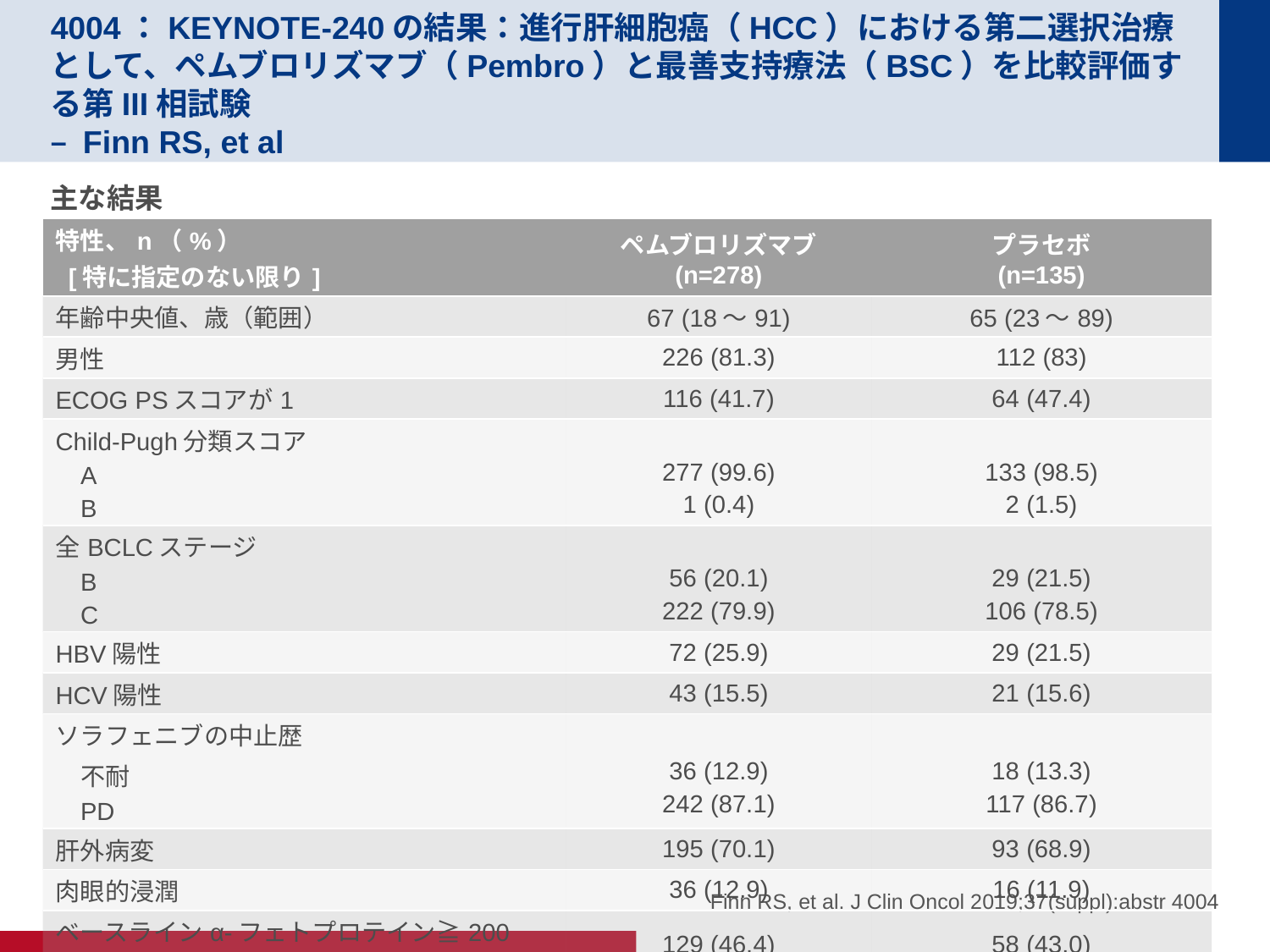

# 4004：KEYNOTE-240の結果：進行肝細胞癌（HCC）における第二選択治療として、ペムブロリズマブ（Pembro）と最善支持療法（BSC）を比較評価する第III相試験 – Finn RS, et al
主な結果

| 特性、n（%） [特に指定のない限り] | ペムブロリズマブ (n=278) | プラセボ (n=135) |
| --- | --- | --- |
| 年齢中央値、歳（範囲） | 67 (18～91) | 65 (23～89) |
| 男性 | 226 (81.3) | 112 (83) |
| ECOG PSスコアが1 | 116 (41.7) | 64 (47.4) |
| Child-Pugh分類スコア A B | 277 (99.6) 1 (0.4) | 133 (98.5) 2 (1.5) |
| 全BCLCステージ B C | 56 (20.1) 222 (79.9) | 29 (21.5) 106 (78.5) |
| HBV陽性 | 72 (25.9) | 29 (21.5) |
| HCV陽性 | 43 (15.5) | 21 (15.6) |
| ソラフェニブの中止歴 不耐 PD | 36 (12.9) 242 (87.1) | 18 (13.3) 117 (86.7) |
| 肝外病変 | 195 (70.1) | 93 (68.9) |
| 肉眼的浸潤 | 36 (12.9) | 16 (11.9) |
| ベースラインα-フェトプロテイン≧200 ng/mL | 129 (46.4) | 58 (43.0) |
Finn RS, et al. J Clin Oncol 2019;37(suppl):abstr 4004